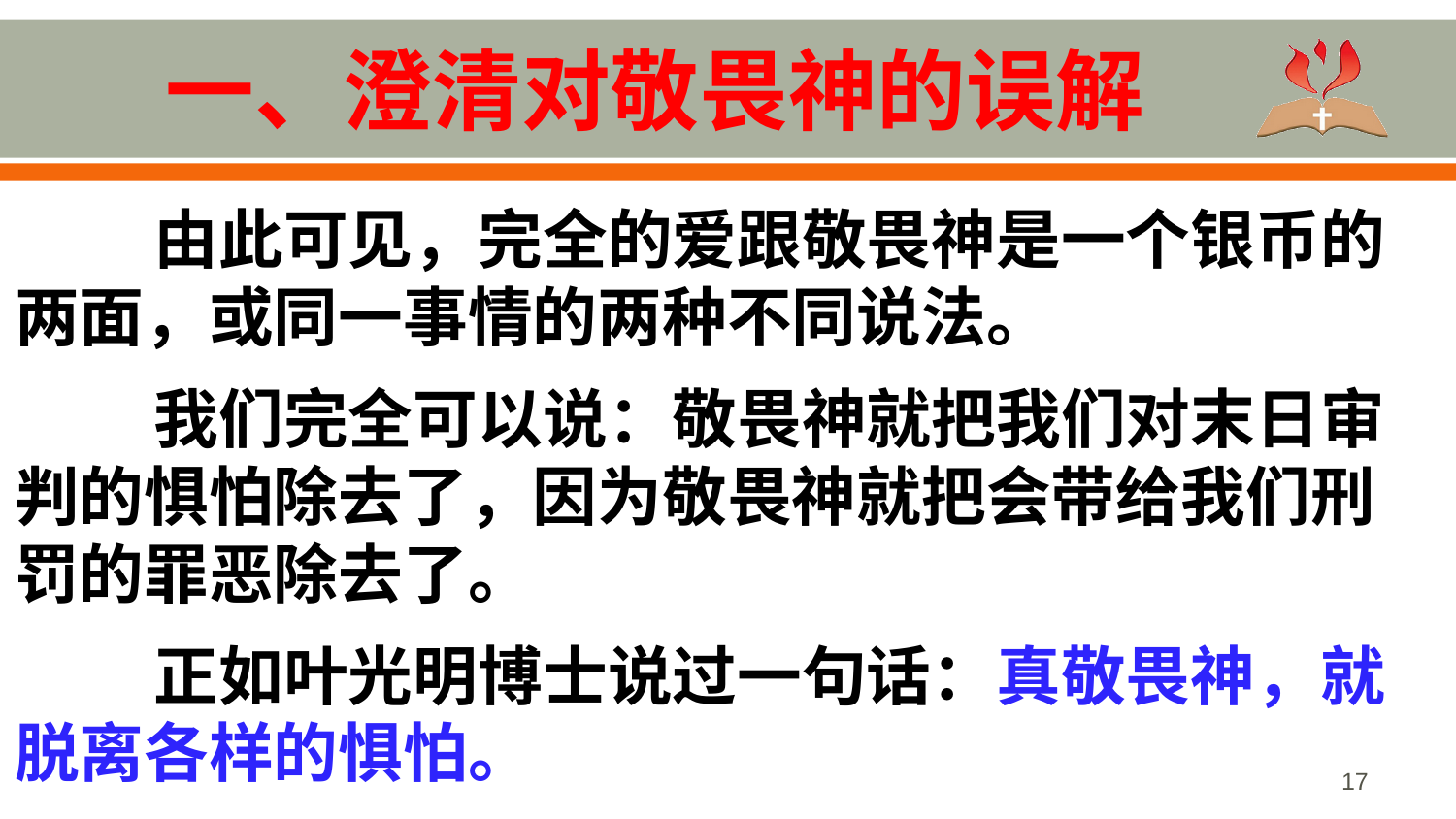

# 一、澄清对敬畏神的误解
 由此可见，完全的爱跟敬畏神是一个银币的两面，或同一事情的两种不同说法。
 我们完全可以说：敬畏神就把我们对末日审判的惧怕除去了，因为敬畏神就把会带给我们刑罚的罪恶除去了。
 正如叶光明博士说过一句话：真敬畏神，就脱离各样的惧怕。

17